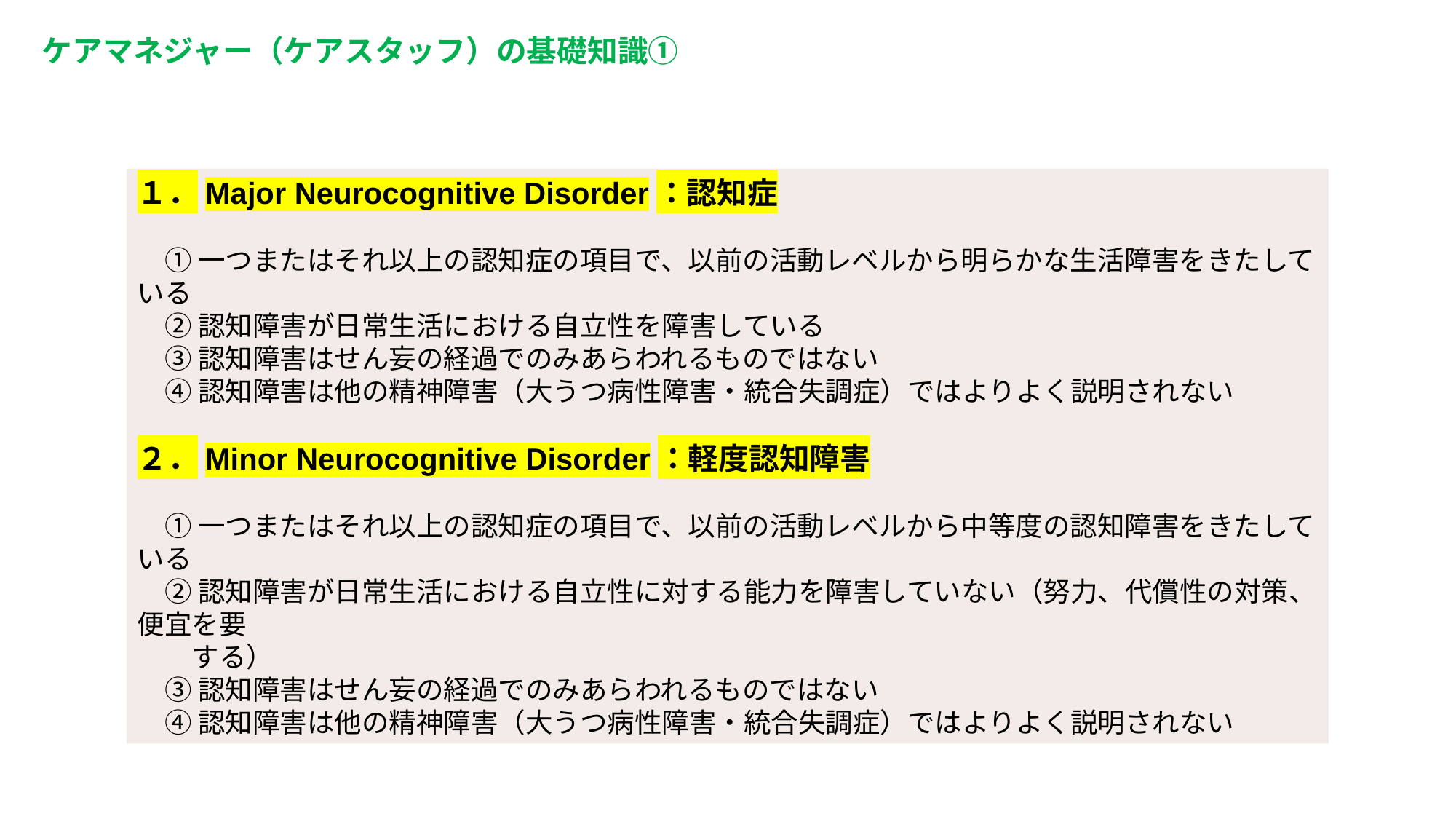

ケアマネジャー（ケアスタッフ）の基礎知識①
１．Major Neurocognitive Disorder：認知症

　① 一つまたはそれ以上の認知症の項目で、以前の活動レベルから明らかな生活障害をきたしている
　② 認知障害が日常生活における自立性を障害している
　③ 認知障害はせん妄の経過でのみあらわれるものではない
　④ 認知障害は他の精神障害（大うつ病性障害・統合失調症）ではよりよく説明されない

２．Minor Neurocognitive Disorder：軽度認知障害

　① 一つまたはそれ以上の認知症の項目で、以前の活動レベルから中等度の認知障害をきたしている
　② 認知障害が日常生活における自立性に対する能力を障害していない（努力、代償性の対策、便宜を要
　　する）
　③ 認知障害はせん妄の経過でのみあらわれるものではない
　④ 認知障害は他の精神障害（大うつ病性障害・統合失調症）ではよりよく説明されない